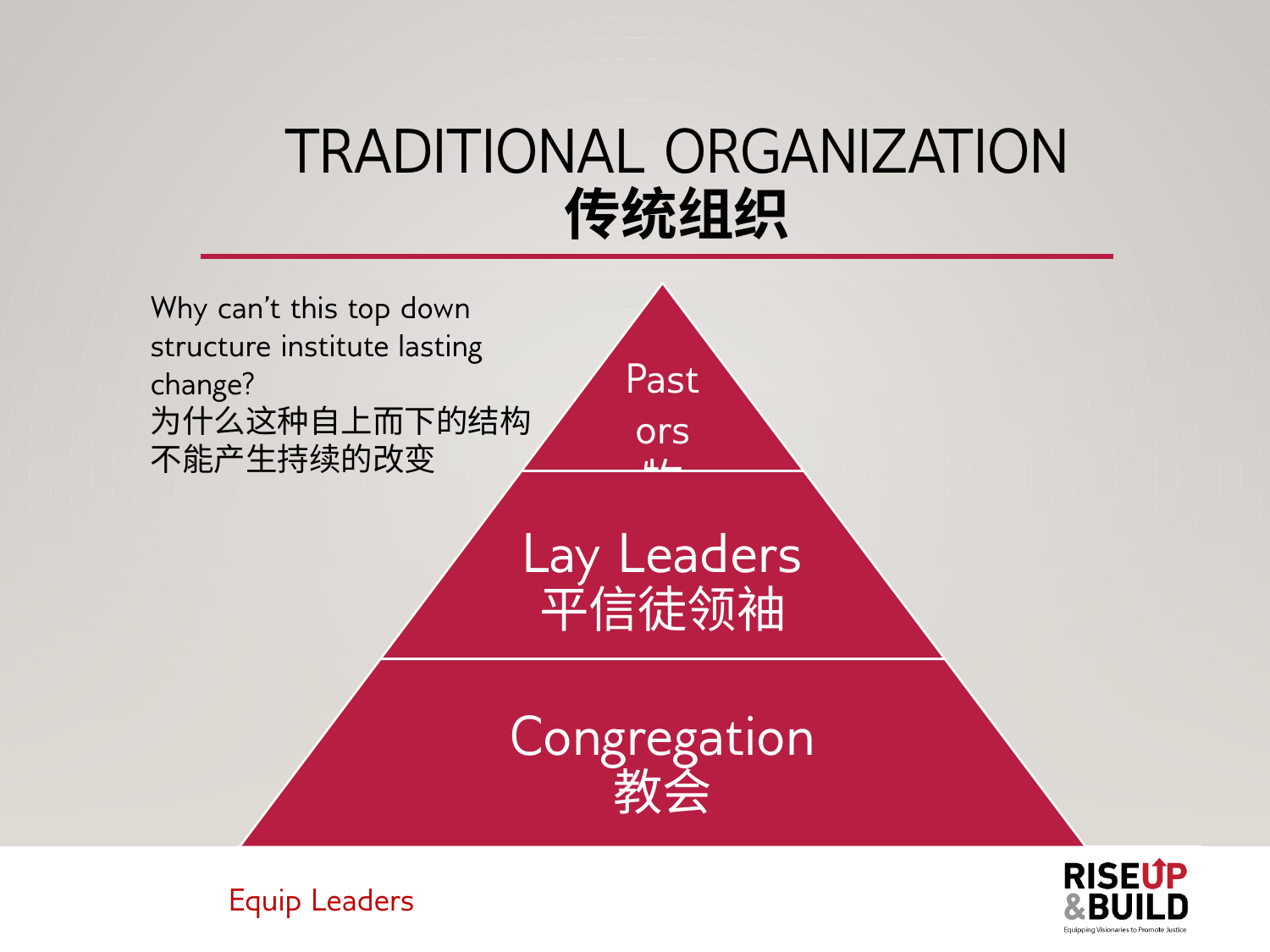

# Traditional Organization 传统组织
Why can’t this top down structure institute lasting change?
为什么这种自上而下的结构
不能产生持续的改变

Pastors
牧师
Lay Leaders
平信徒领袖
Congregation
教会
Equip Leaders